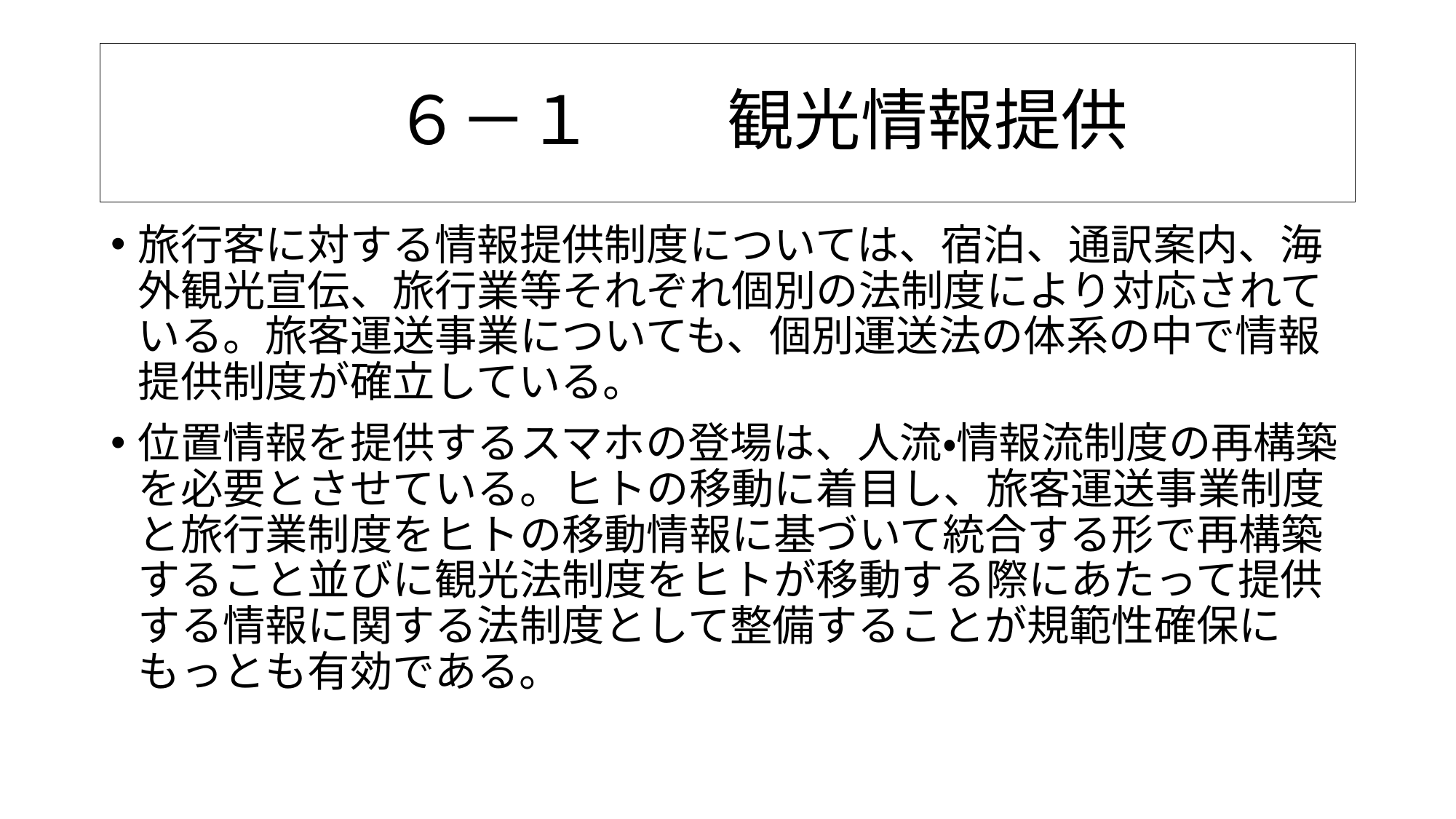

# ６－１　　観光情報提供
旅行客に対する情報提供制度については、宿泊、通訳案内、海外観光宣伝、旅行業等それぞれ個別の法制度により対応されている。旅客運送事業についても、個別運送法の体系の中で情報提供制度が確立している。
位置情報を提供するスマホの登場は、人流・情報流制度の再構築を必要とさせている。ヒトの移動に着目し、旅客運送事業制度と旅行業制度をヒトの移動情報に基づいて統合する形で再構築すること並びに観光法制度をヒトが移動する際にあたって提供する情報に関する法制度として整備することが規範性確保にもっとも有効である。